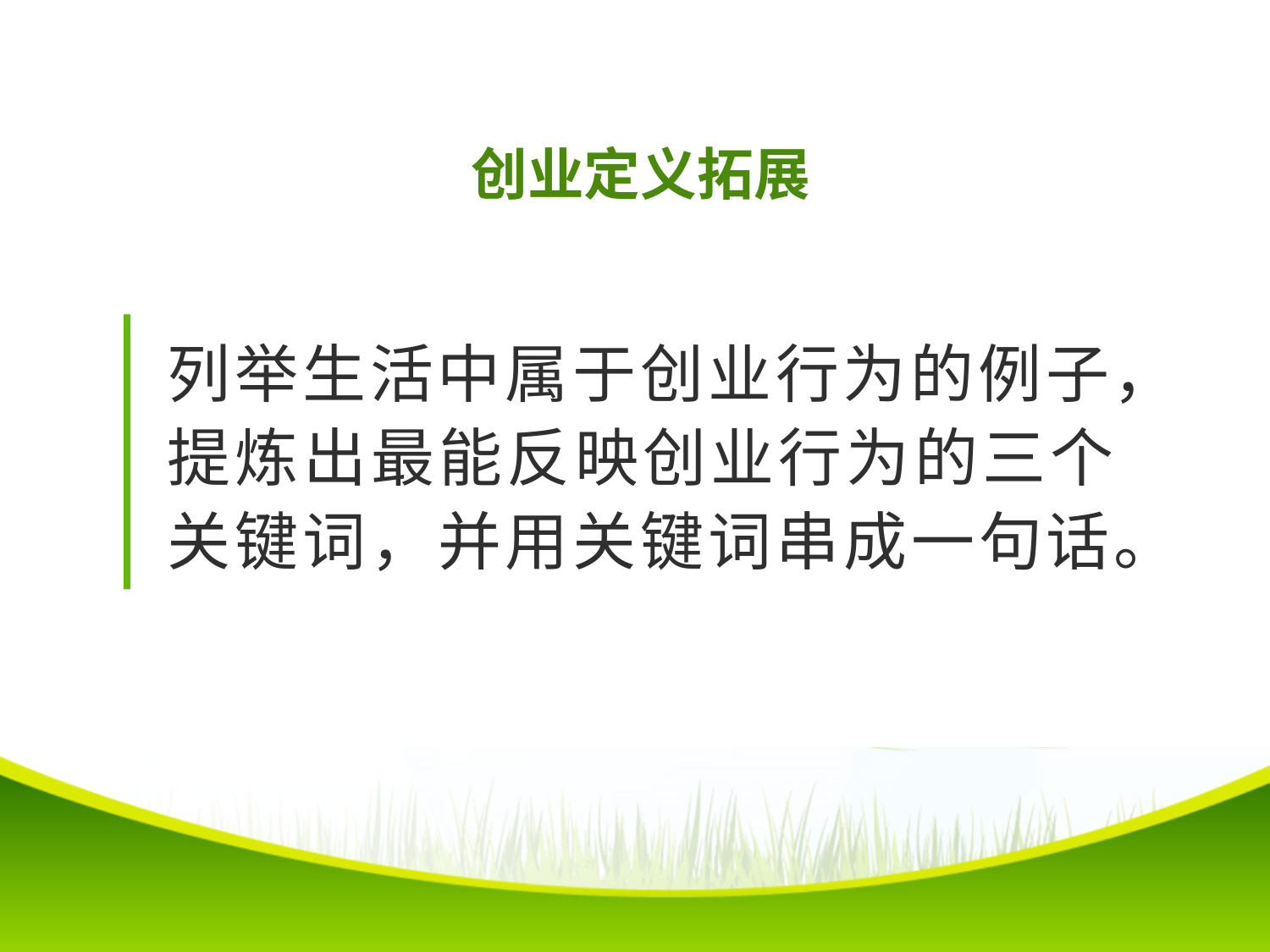

# 创业定义拓展
列举生活中属于创业行为的例子，提炼出最能反映创业行为的三个关键词，并用关键词串成一句话。